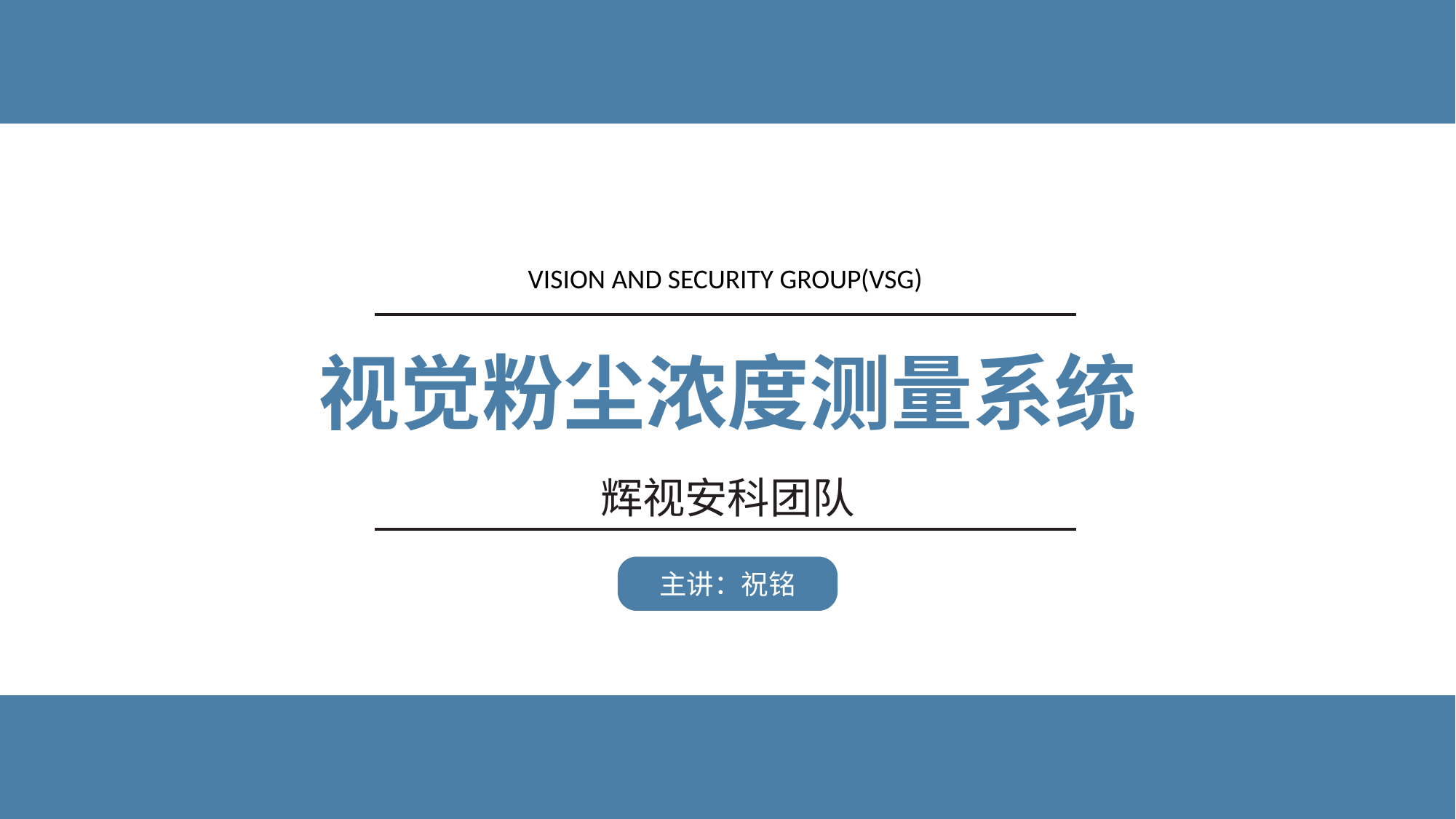

VISION AND SECURITY GROUP(VSG)
视觉粉尘浓度测量系统
辉视安科团队
主讲：祝铭